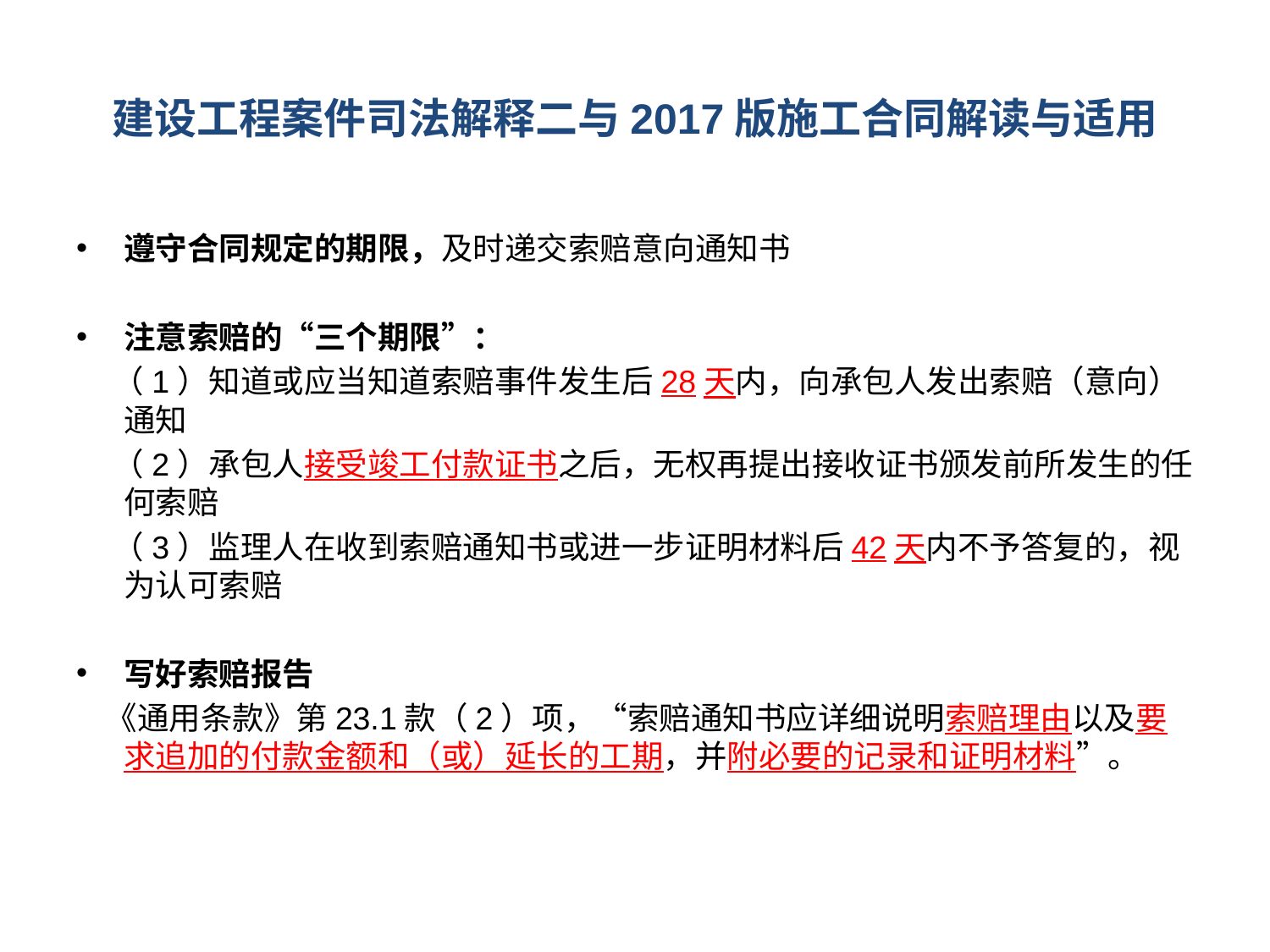

# 建设工程案件司法解释二与2017版施工合同解读与适用
遵守合同规定的期限，及时递交索赔意向通知书

注意索赔的“三个期限”：
    （1）知道或应当知道索赔事件发生后28天内，向承包人发出索赔（意向）通知
    （2）承包人接受竣工付款证书之后，无权再提出接收证书颁发前所发生的任何索赔
    （3）监理人在收到索赔通知书或进一步证明材料后42天内不予答复的，视为认可索赔

写好索赔报告
   《通用条款》第23.1款（2）项，“索赔通知书应详细说明索赔理由以及要求追加的付款金额和（或）延长的工期，并附必要的记录和证明材料”。

57